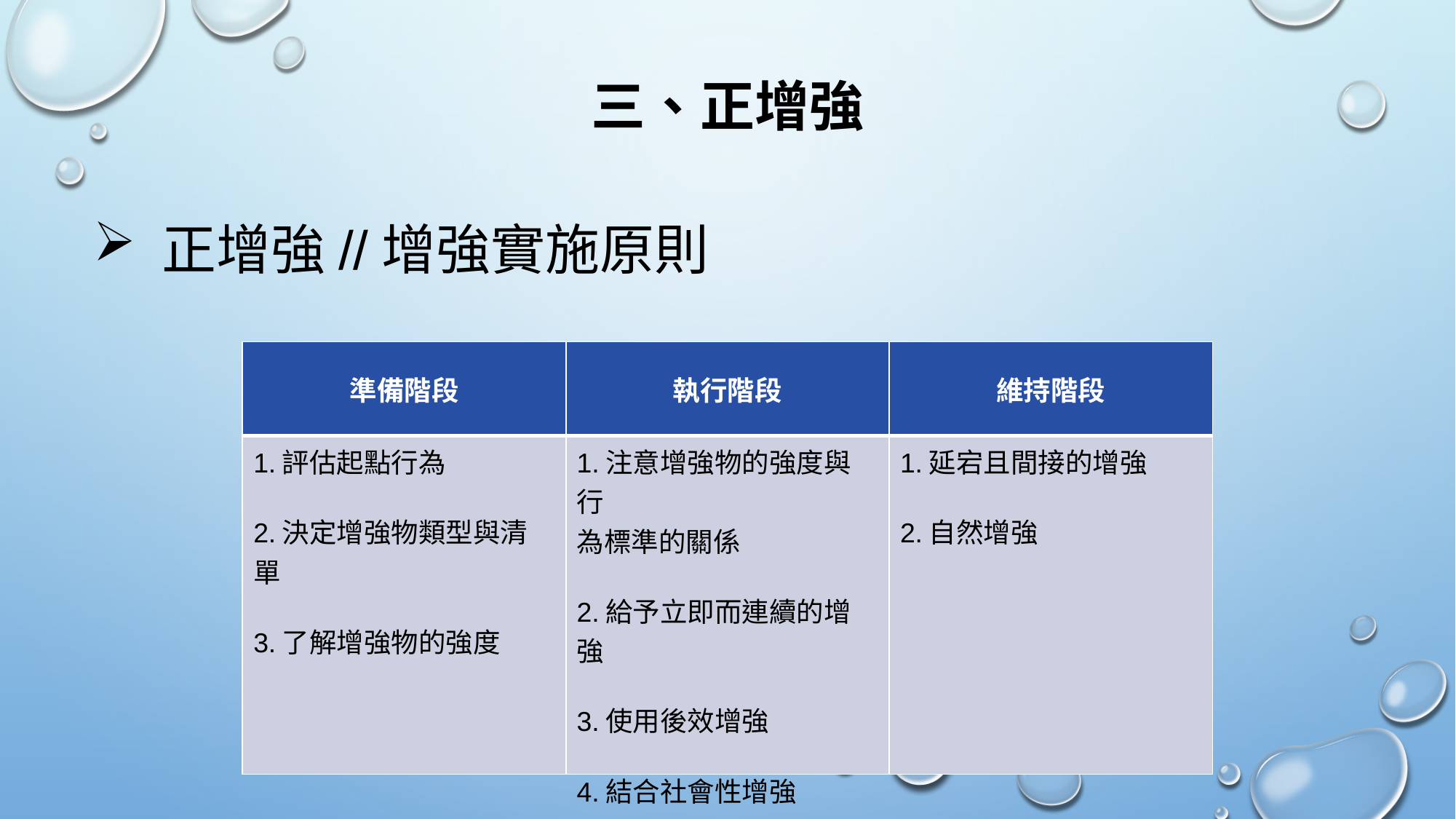

三、正增強
正增強//增強實施原則
| 準備階段 | 執行階段 | 維持階段 |
| --- | --- | --- |
| 1.評估起點行為 2.決定增強物類型與清單 3.了解增強物的強度 | 1.注意增強物的強度與行 為標準的關係 2.給予立即而連續的增強 3.使用後效增強 4.結合社會性增強 | 1.延宕且間接的增強 2.自然增強 |